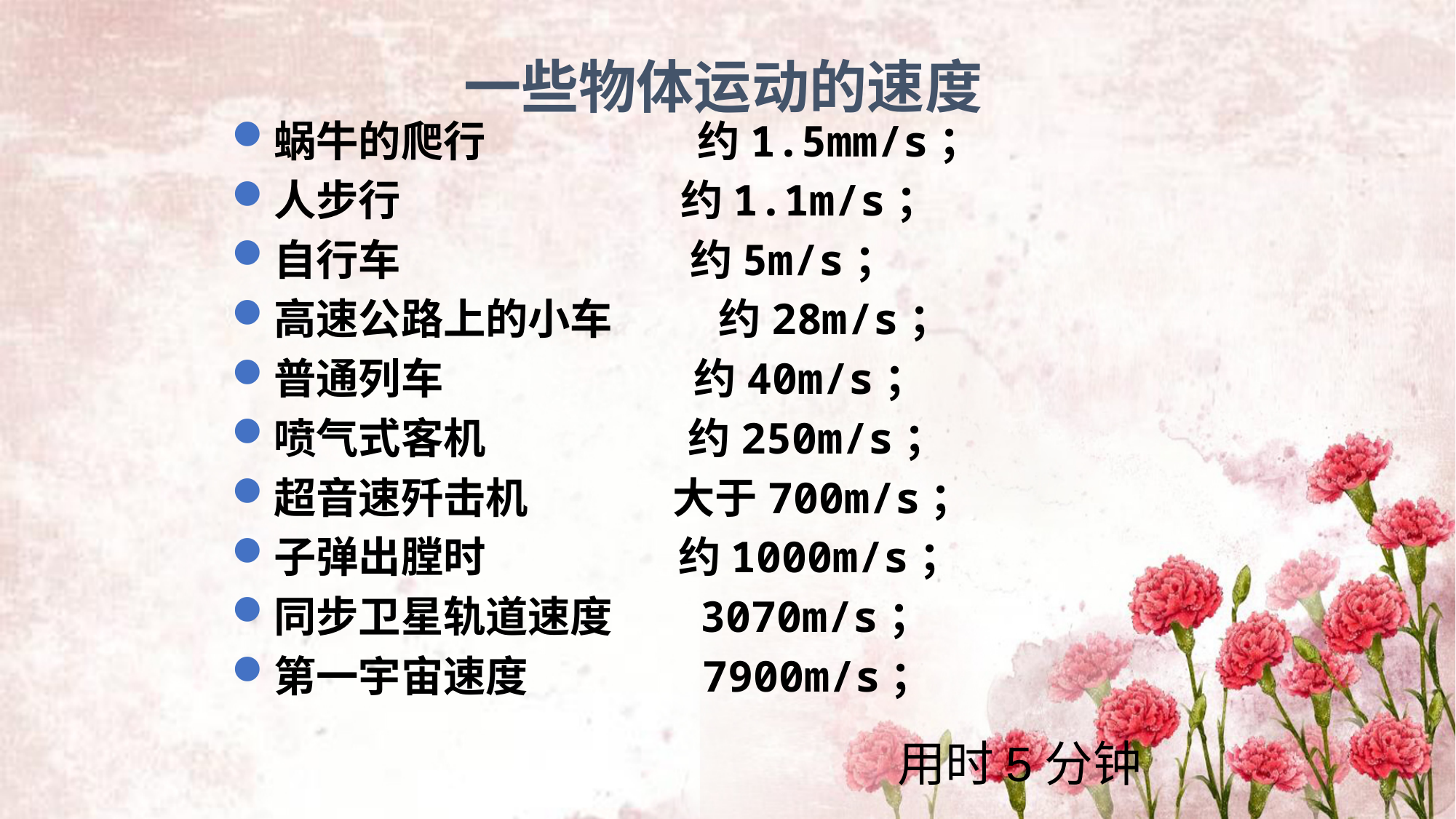

# 一些物体运动的速度
蜗牛的爬行                      约1.5mm/s；
人步行                             约1.1m/s；
自行车                              约5m/s；
高速公路上的小车           约28m/s；
普通列车                          约40m/s；
喷气式客机                     约250m/s；
超音速歼击机               大于700m/s；
子弹出膛时                    约1000m/s；
同步卫星轨道速度        3070m/s；
第一宇宙速度                 7900m/s；
用时5分钟